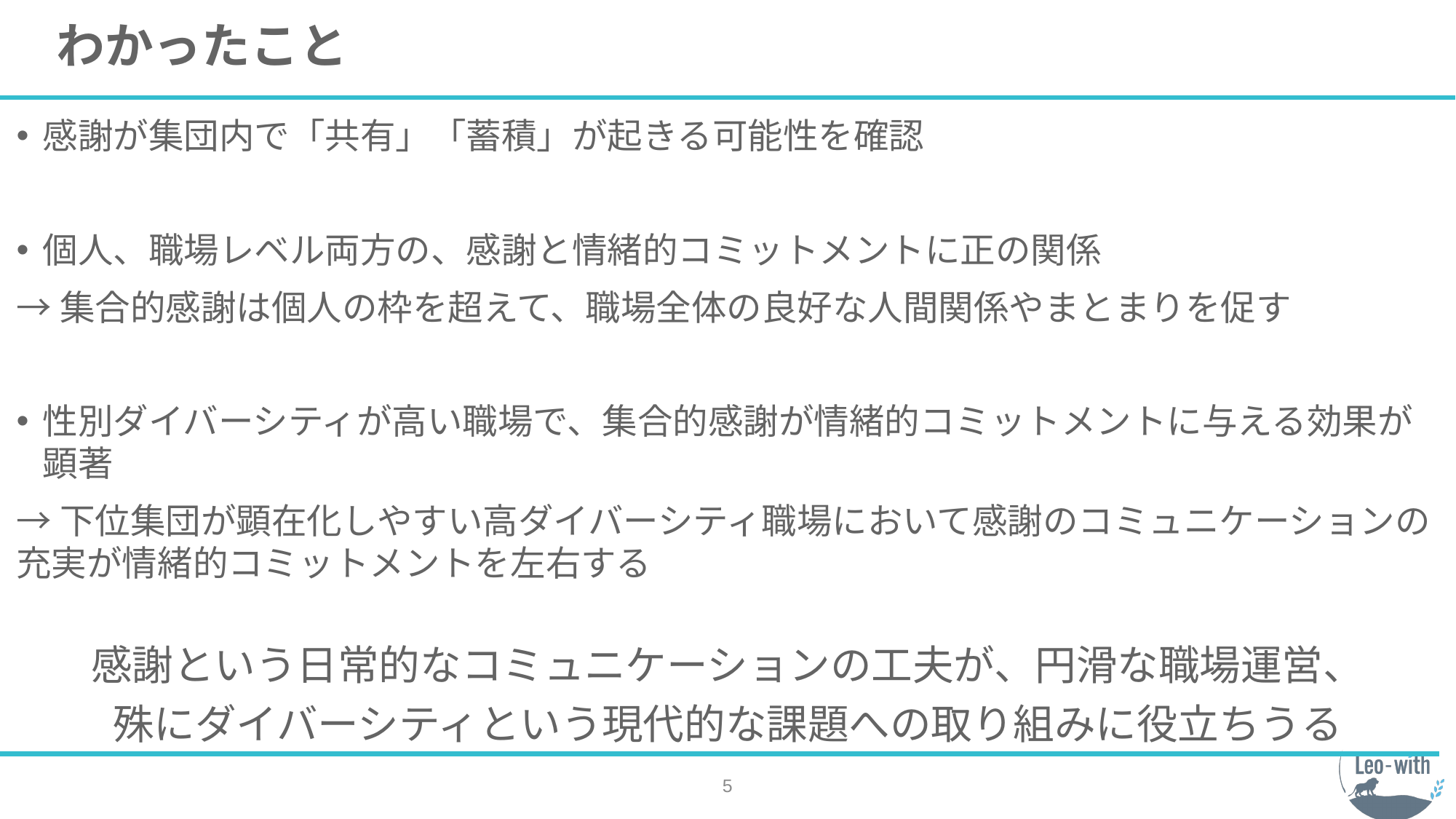

# わかったこと
感謝が集団内で「共有」「蓄積」が起きる可能性を確認

個人、職場レベル両方の、感謝と情緒的コミットメントに正の関係
→集合的感謝は個人の枠を超えて、職場全体の良好な人間関係やまとまりを促す

性別ダイバーシティが高い職場で、集合的感謝が情緒的コミットメントに与える効果が顕著
→下位集団が顕在化しやすい高ダイバーシティ職場において感謝のコミュニケーションの充実が情緒的コミットメントを左右する

感謝という日常的なコミュニケーションの工夫が、円滑な職場運営、
殊にダイバーシティという現代的な課題への取り組みに役立ちうる

5